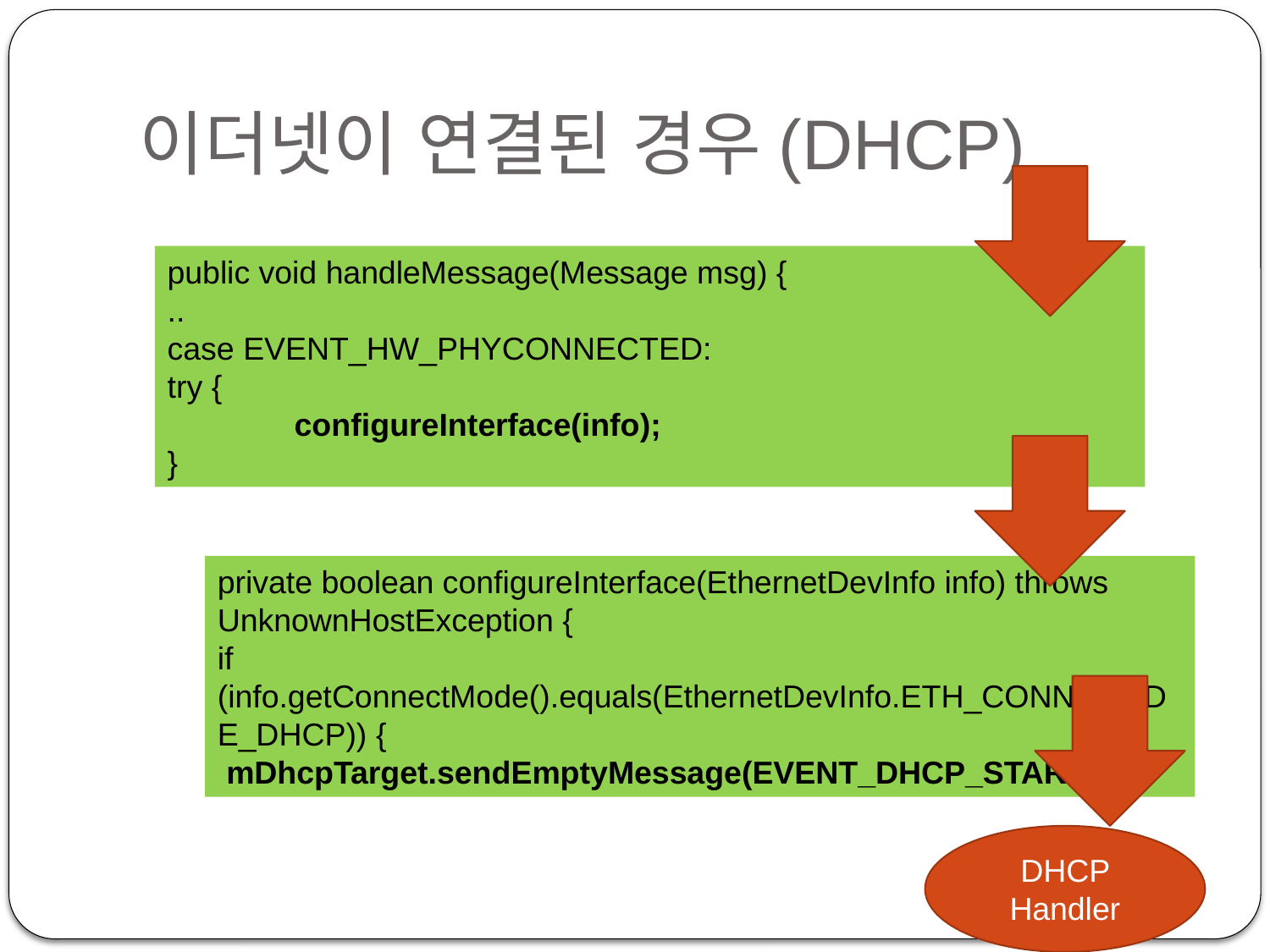

# 이더넷이 연결된 경우(DHCP)

public void handleMessage(Message msg) {
..
case EVENT_HW_PHYCONNECTED:
try {
	configureInterface(info);
}

private boolean configureInterface(EthernetDevInfo info) throws UnknownHostException {
if (info.getConnectMode().equals(EthernetDevInfo.ETH_CONN_MODE_DHCP)) {
 mDhcpTarget.sendEmptyMessage(EVENT_DHCP_START);

DHCP Handler